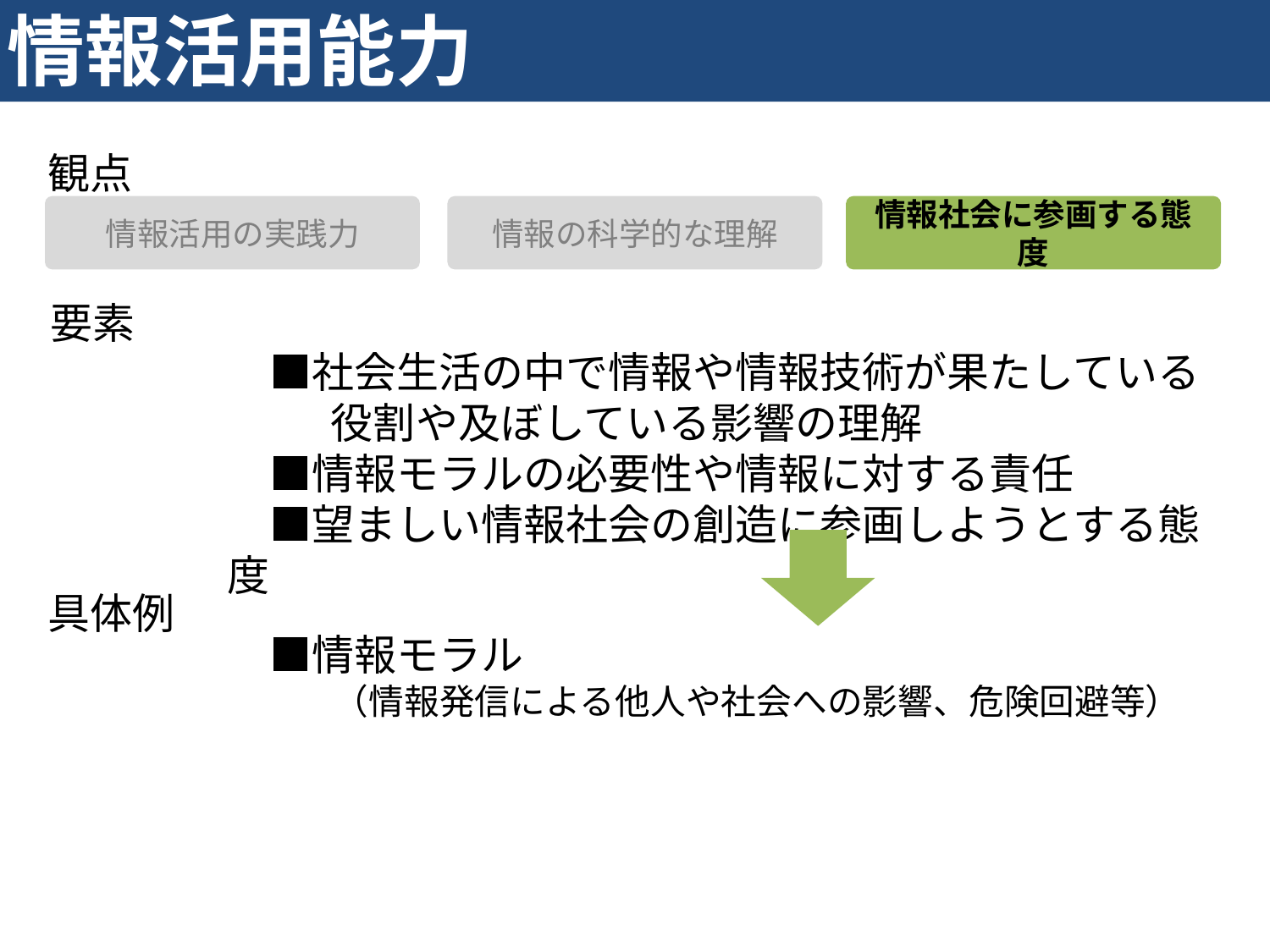

情報活用能力
観点
情報活用の実践力
情報の科学的な理解
情報社会に参画する態度

　■社会生活の中で情報や情報技術が果たしている
　　  役割や及ぼしている影響の理解
　■情報モラルの必要性や情報に対する責任
　■望ましい情報社会の創造に参画しようとする態度
要素

　■情報モラル
　　　（情報発信による他人や社会への影響、危険回避等）
具体例